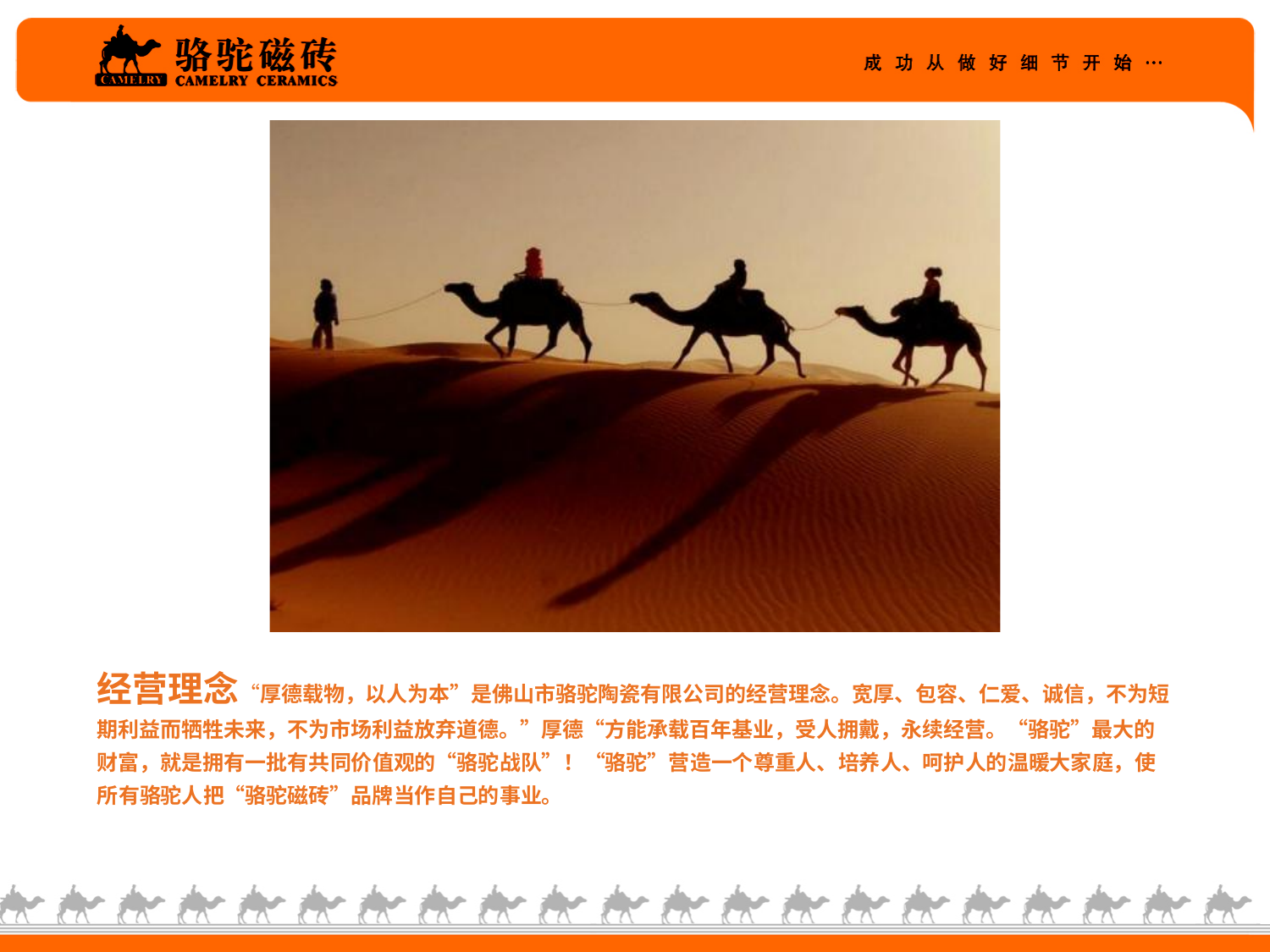

经营理念“厚德载物，以人为本”是佛山市骆驼陶瓷有限公司的经营理念。宽厚、包容、仁爱、诚信，不为短期利益而牺牲未来，不为市场利益放弃道德。”厚德“方能承载百年基业，受人拥戴，永续经营。“骆驼”最大的财富，就是拥有一批有共同价值观的“骆驼战队”！“骆驼”营造一个尊重人、培养人、呵护人的温暖大家庭，使所有骆驼人把“骆驼磁砖”品牌当作自己的事业。